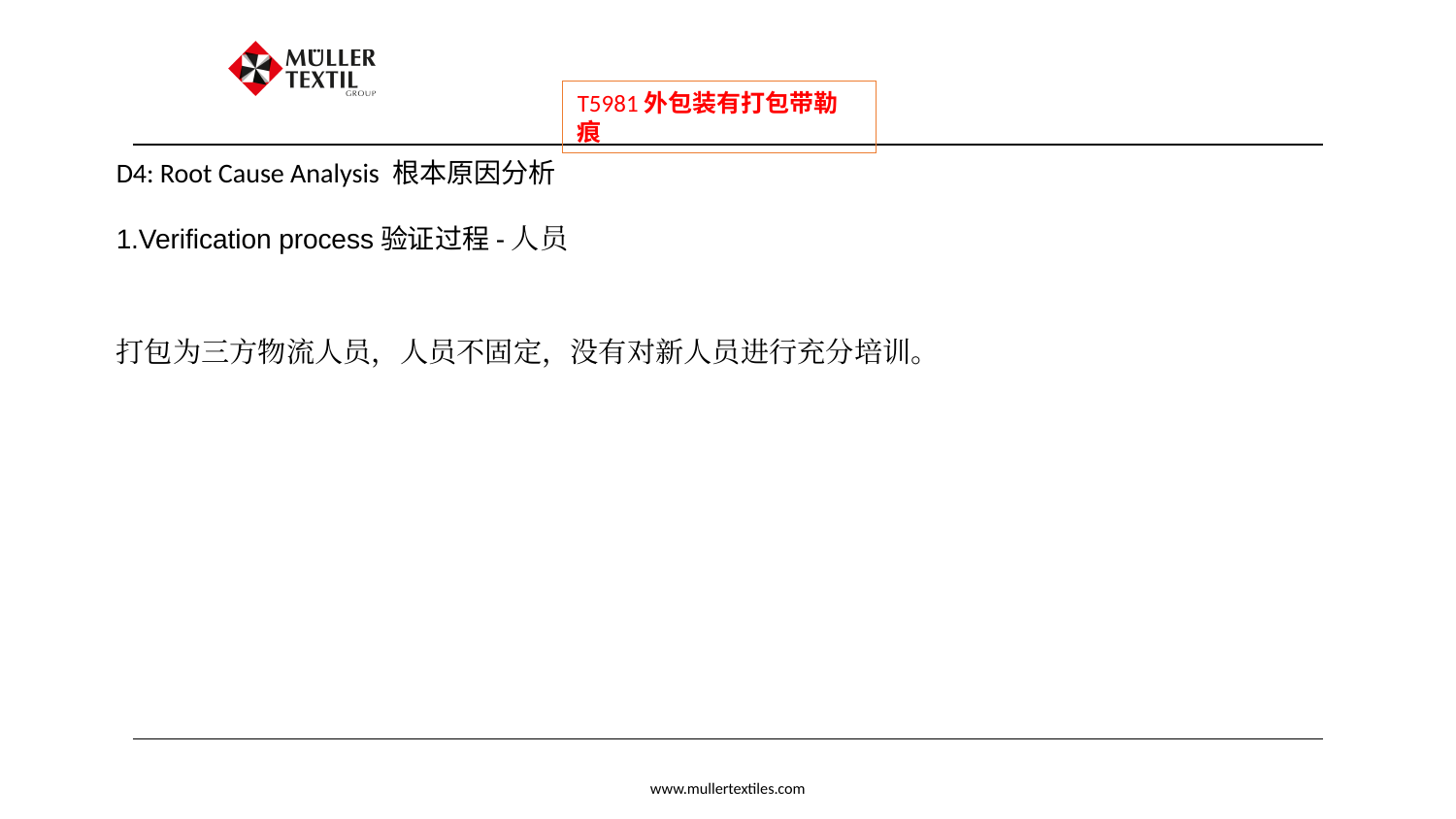

T5981外包装有打包带勒痕
D4: Root Cause Analysis 根本原因分析

1.Verification process验证过程-人员

打包为三方物流人员，人员不固定，没有对新人员进行充分培训。